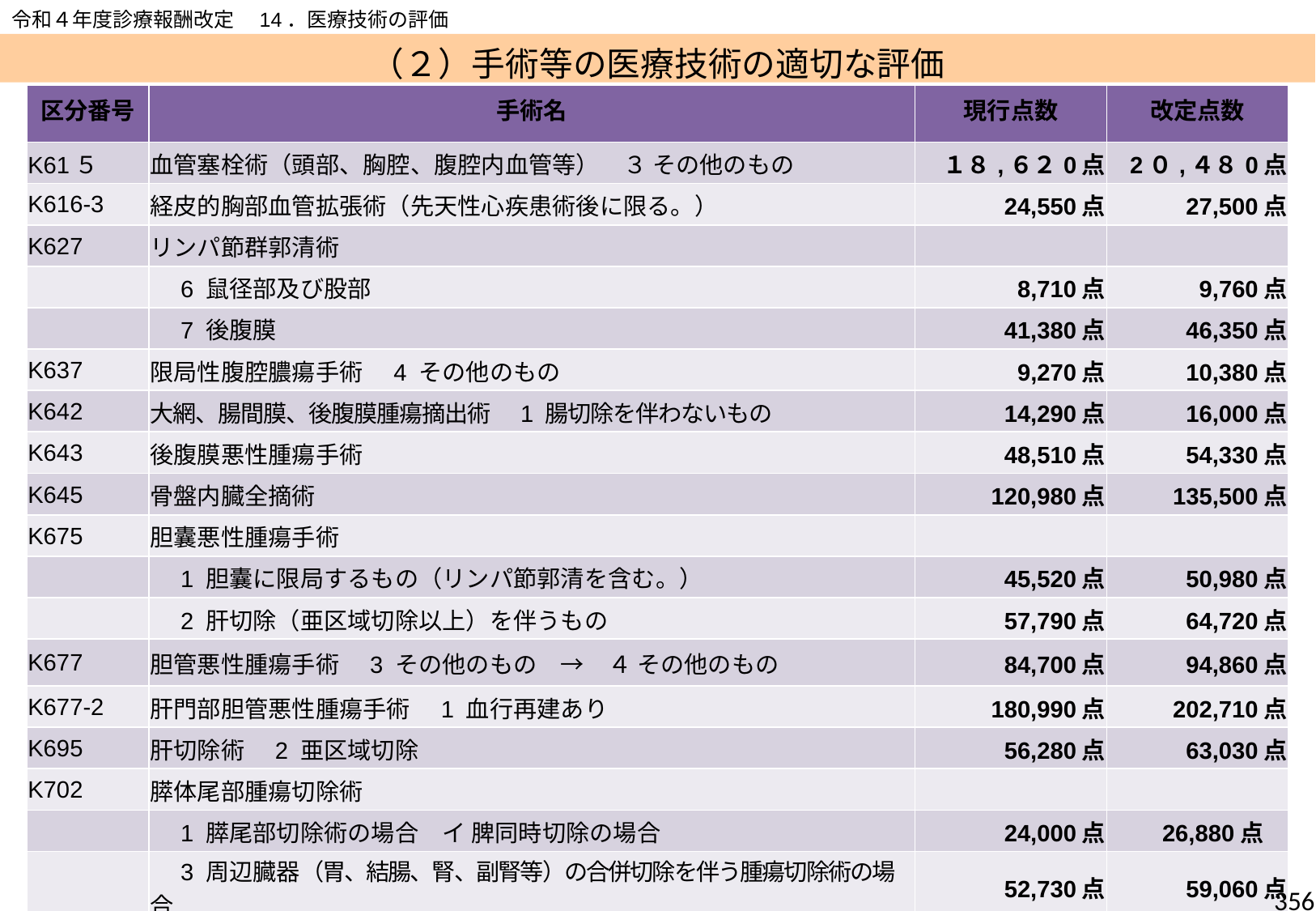

令和４年度診療報酬改定　14．医療技術の評価

（２）手術等の医療技術の適切な評価
| 区分番号 | 手術名 | 現行点数 | 改定点数 |
| --- | --- | --- | --- |
| K61５ | 血管塞栓術（頭部、胸腔、腹腔内血管等）　３ その他のもの | １８,６２0点 | 2０,４８0点 |
| K616-3 | 経皮的胸部血管拡張術（先天性心疾患術後に限る。） | 24,550点 | 27,500点 |
| K627 | リンパ節群郭清術 |  |  |
|  | 6 鼠径部及び股部 | 8,710点 | 9,760点 |
|  | 7 後腹膜 | 41,380点 | 46,350点 |
| K637 | 限局性腹腔膿瘍手術　4 その他のもの | 9,270点 | 10,380点 |
| K642 | 大網、腸間膜、後腹膜腫瘍摘出術　1 腸切除を伴わないもの | 14,290点 | 16,000点 |
| K643 | 後腹膜悪性腫瘍手術 | 48,510点 | 54,330点 |
| K645 | 骨盤内臓全摘術 | 120,980点 | 135,500点 |
| K675 | 胆囊悪性腫瘍手術 |  |  |
|  | 1 胆囊に限局するもの（リンパ節郭清を含む。） | 45,520点 | 50,980点 |
|  | 2 肝切除（亜区域切除以上）を伴うもの | 57,790点 | 64,720点 |
| K677 | 胆管悪性腫瘍手術　3 その他のもの　→　４ その他のもの | 84,700点 | 94,860点 |
| K677-2 | 肝門部胆管悪性腫瘍手術　1 血行再建あり | 180,990点 | 202,710点 |
| K695 | 肝切除術　2 亜区域切除 | 56,280点 | 63,030点 |
| K702 | 膵体尾部腫瘍切除術 |  |  |
|  | 1 膵尾部切除術の場合　イ 脾同時切除の場合 | 24,000点 | 26,880点 |
|  | 3 周辺臓器（胃、結腸、腎、副腎等）の合併切除を伴う腫瘍切除術の場合 | 52,730点 | 59,060点 |
356